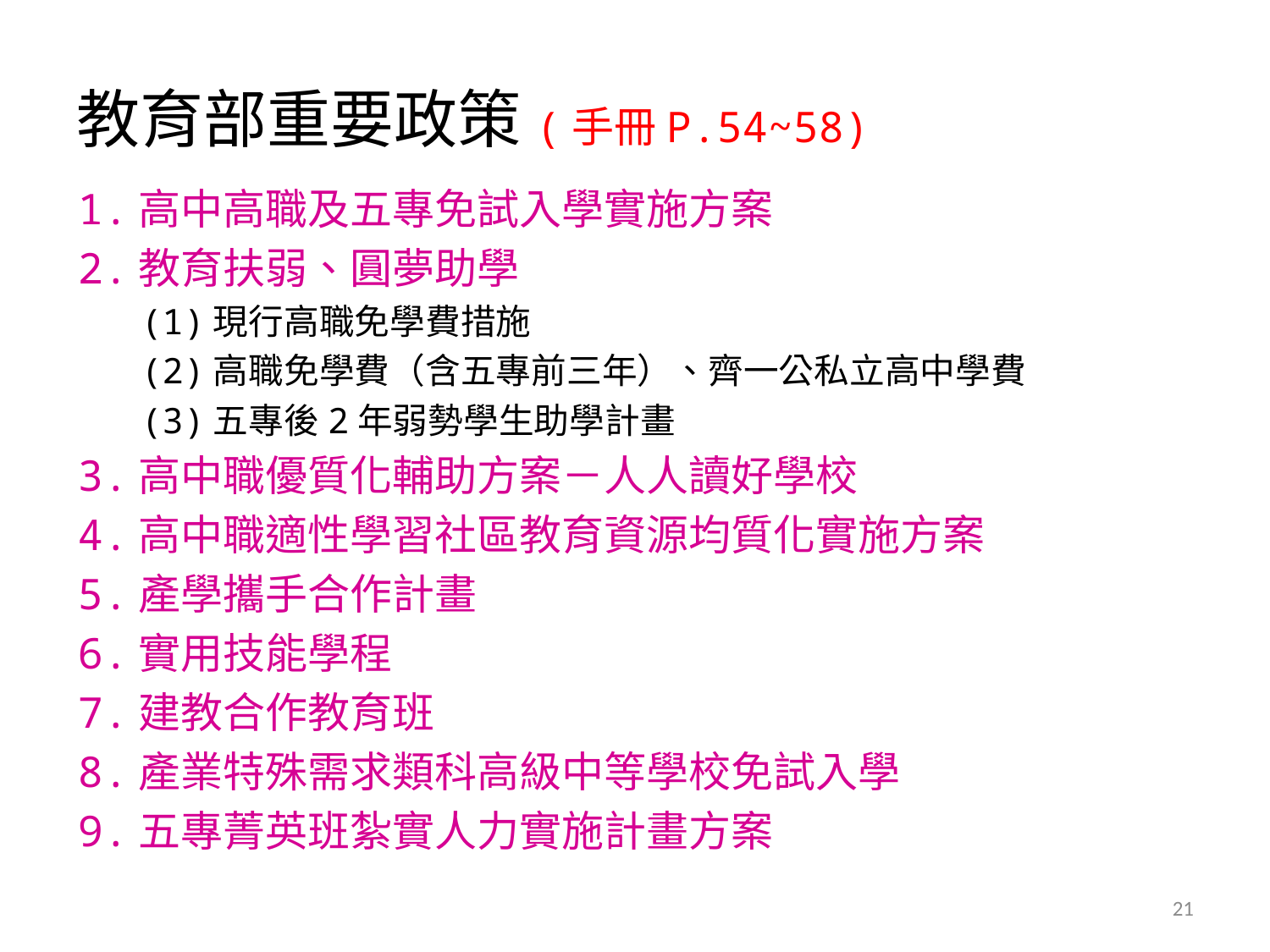

教育部重要政策(手冊P.54~58)
1.高中高職及五專免試入學實施方案
2.教育扶弱、圓夢助學
(1)現行高職免學費措施
(2)高職免學費（含五專前三年）、齊一公私立高中學費
(3)五專後2年弱勢學生助學計畫
3.高中職優質化輔助方案－人人讀好學校
4.高中職適性學習社區教育資源均質化實施方案
5.產學攜手合作計畫
6.實用技能學程
7.建教合作教育班
8.產業特殊需求類科高級中等學校免試入學
9.五專菁英班紮實人力實施計畫方案
21